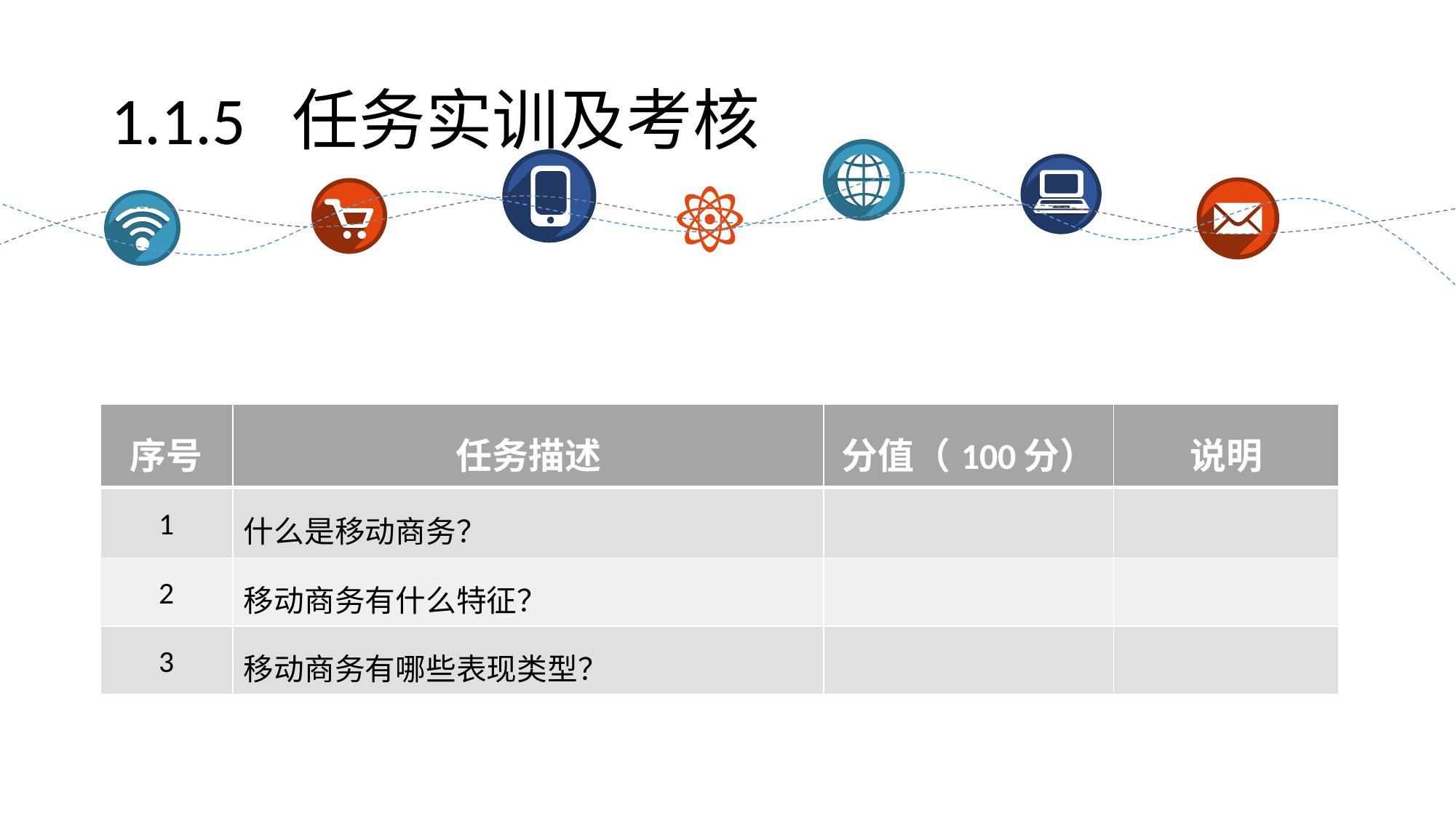

# 1.1.5  任务实训及考核

| 序号 | 任务描述 | 分值（100分） | 说明 |
| --- | --- | --- | --- |
| 1 | 什么是移动商务？ |  |  |
| 2 | 移动商务有什么特征？ |  |  |
| 3 | 移动商务有哪些表现类型？ |  |  |